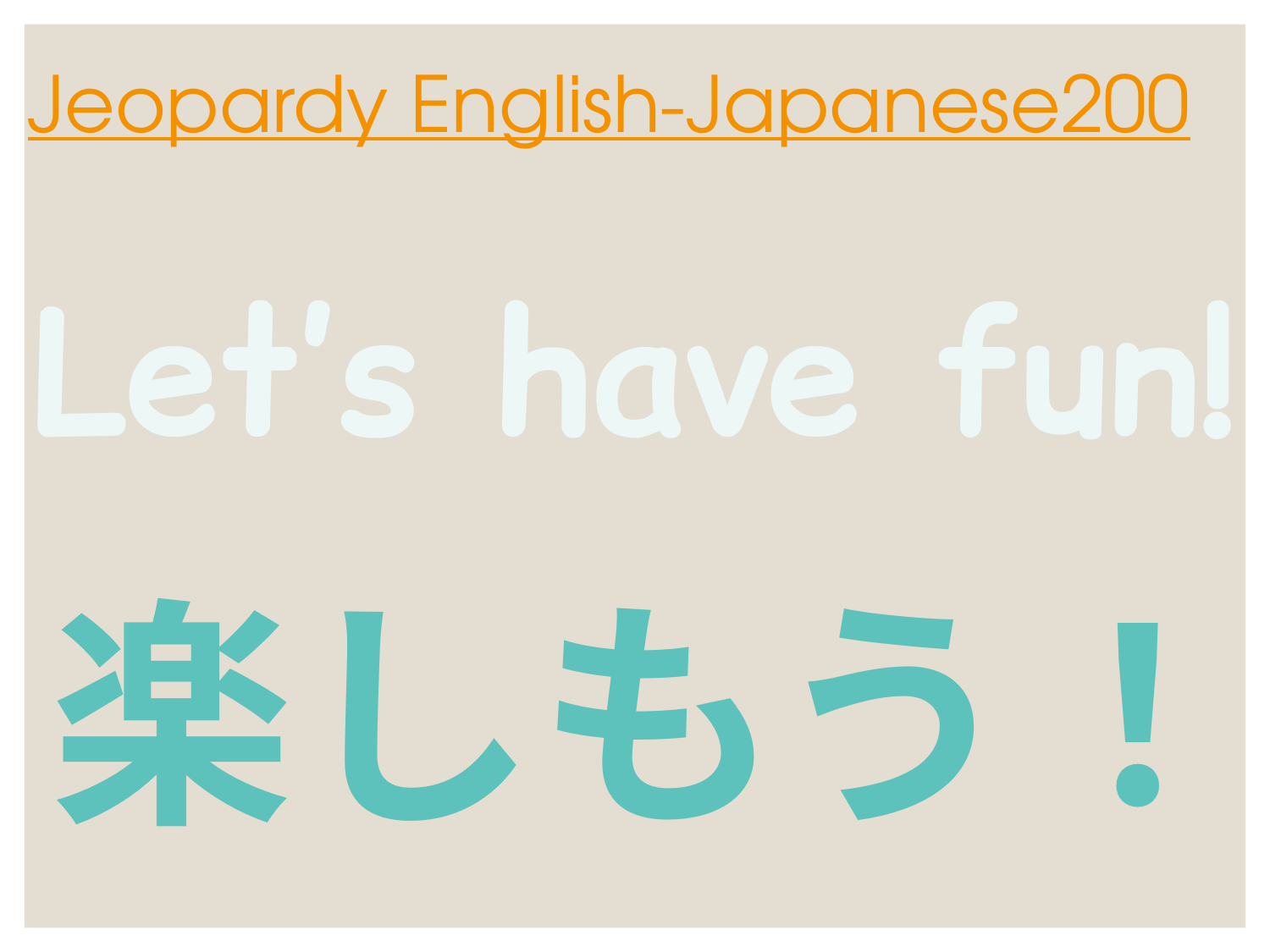

# Jeopardy English-Japanese200
Let’s have fun!
楽しもう！